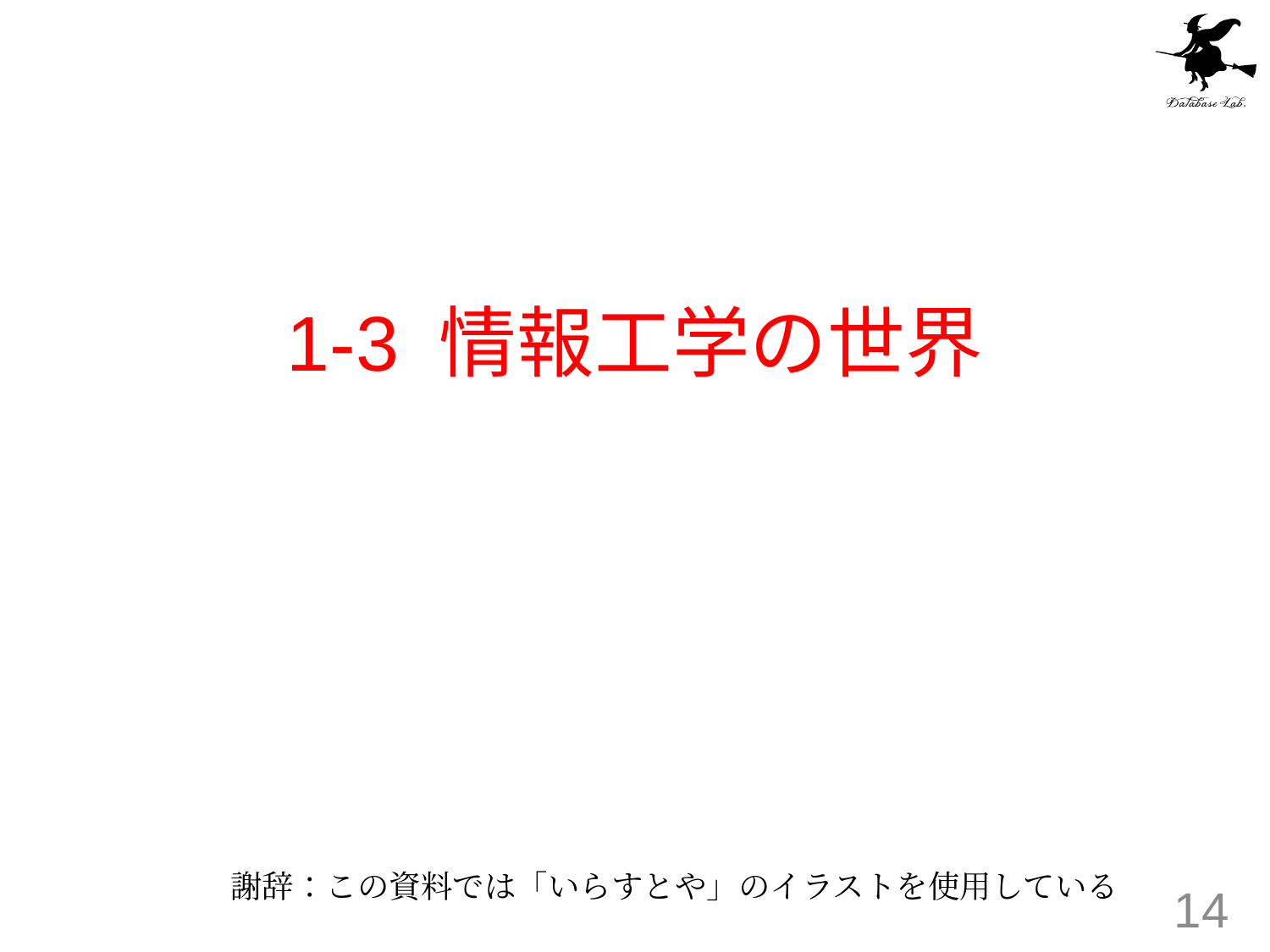

# 1-3 情報工学の世界

謝辞：この資料では「いらすとや」のイラストを使用している
14